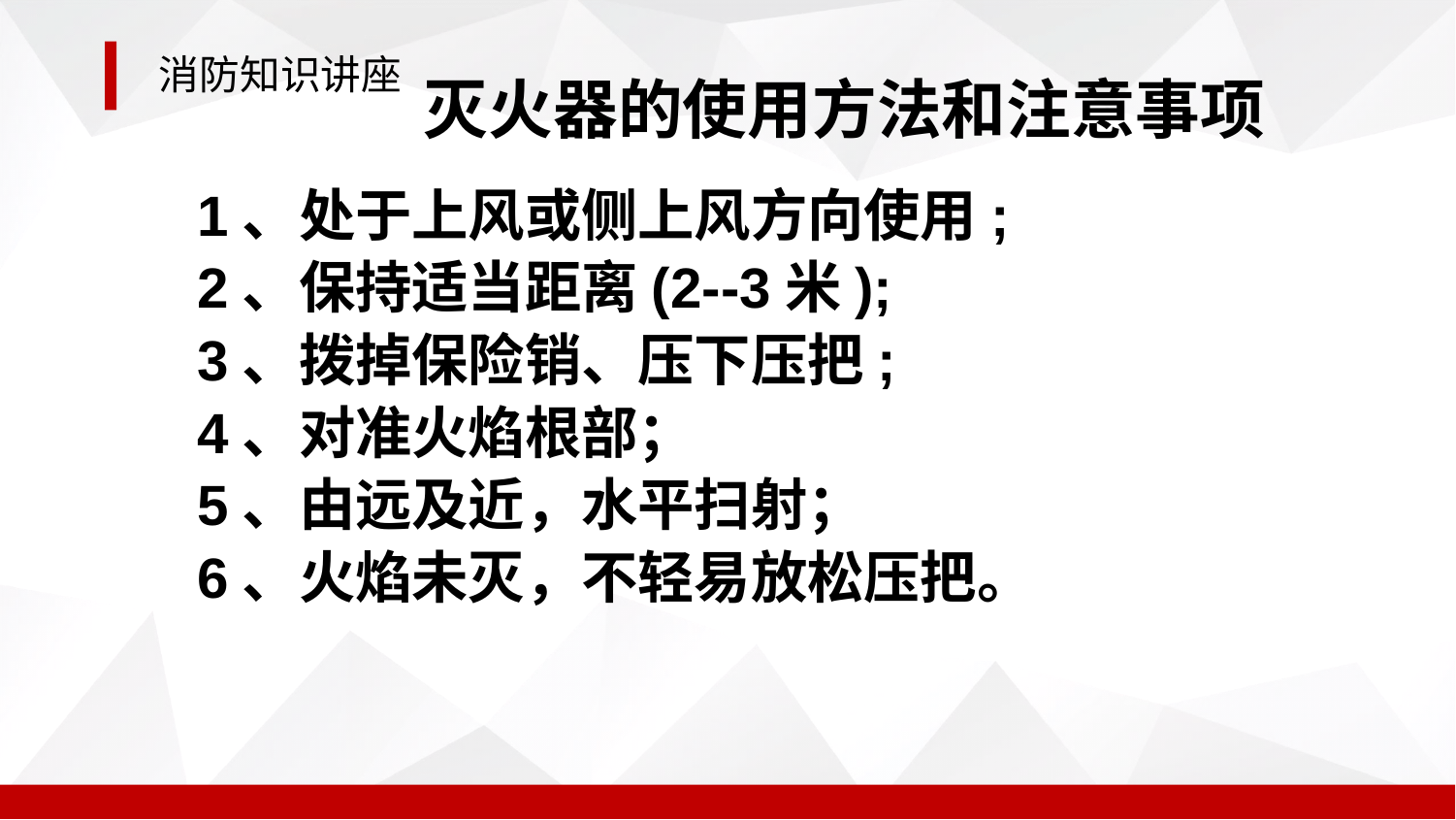

灭火器的使用方法和注意事项
1、处于上风或侧上风方向使用;
2、保持适当距离(2--3米);
3、拨掉保险销、压下压把;
4、对准火焰根部；
5、由远及近，水平扫射；
6、火焰未灭，不轻易放松压把。